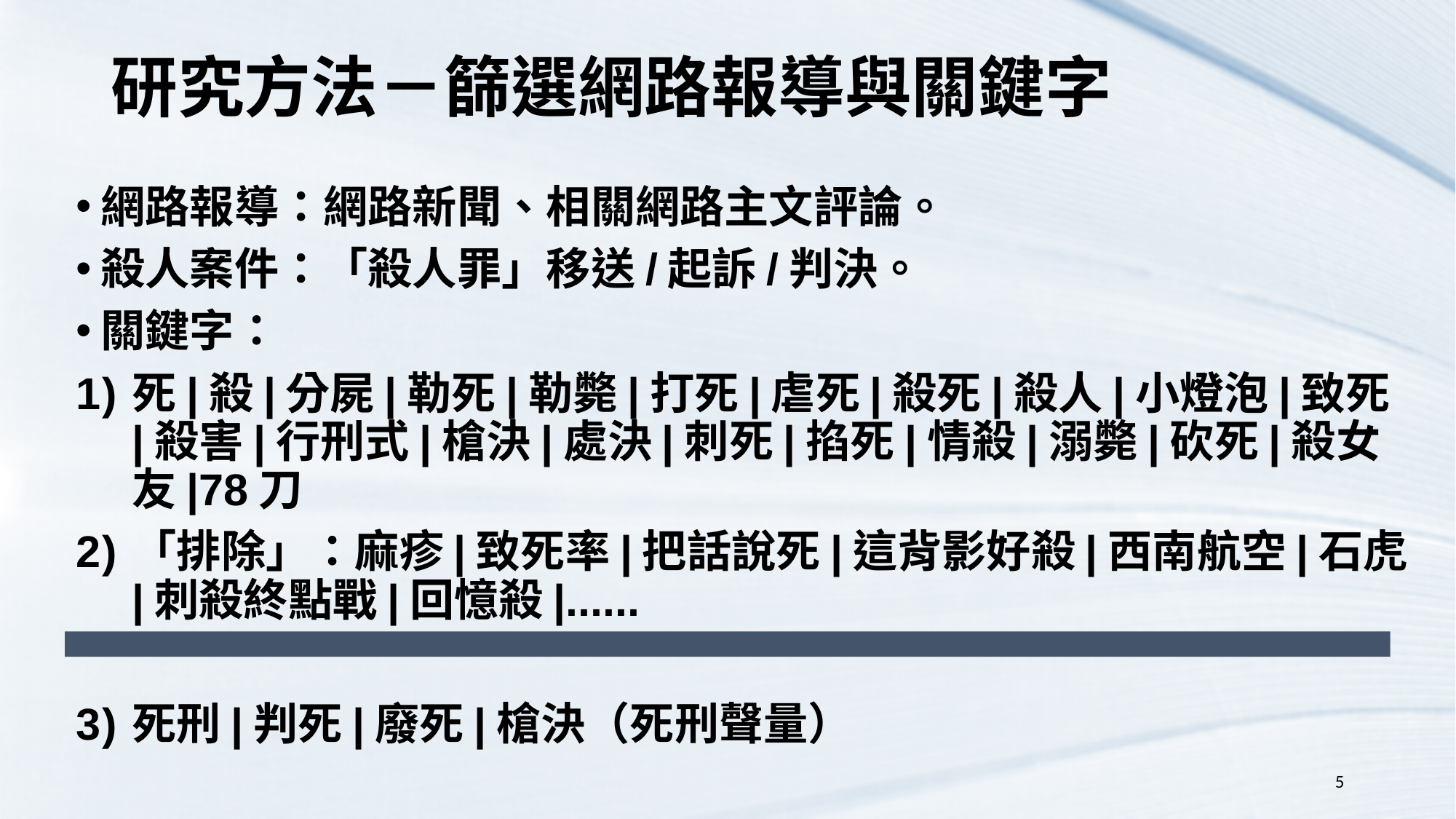

# 研究方法－篩選網路報導與關鍵字
網路報導：網路新聞、相關網路主文評論。
殺人案件：「殺人罪」移送/起訴/判決。
關鍵字：
死|殺|分屍|勒死|勒斃|打死|虐死|殺死|殺人|小燈泡|致死|殺害|行刑式|槍決|處決|刺死|掐死|情殺|溺斃|砍死|殺女友|78刀
「排除」：麻疹|致死率|把話說死|這背影好殺|西南航空|石虎|刺殺終點戰|回憶殺|......

死刑|判死|廢死|槍決（死刑聲量）

5